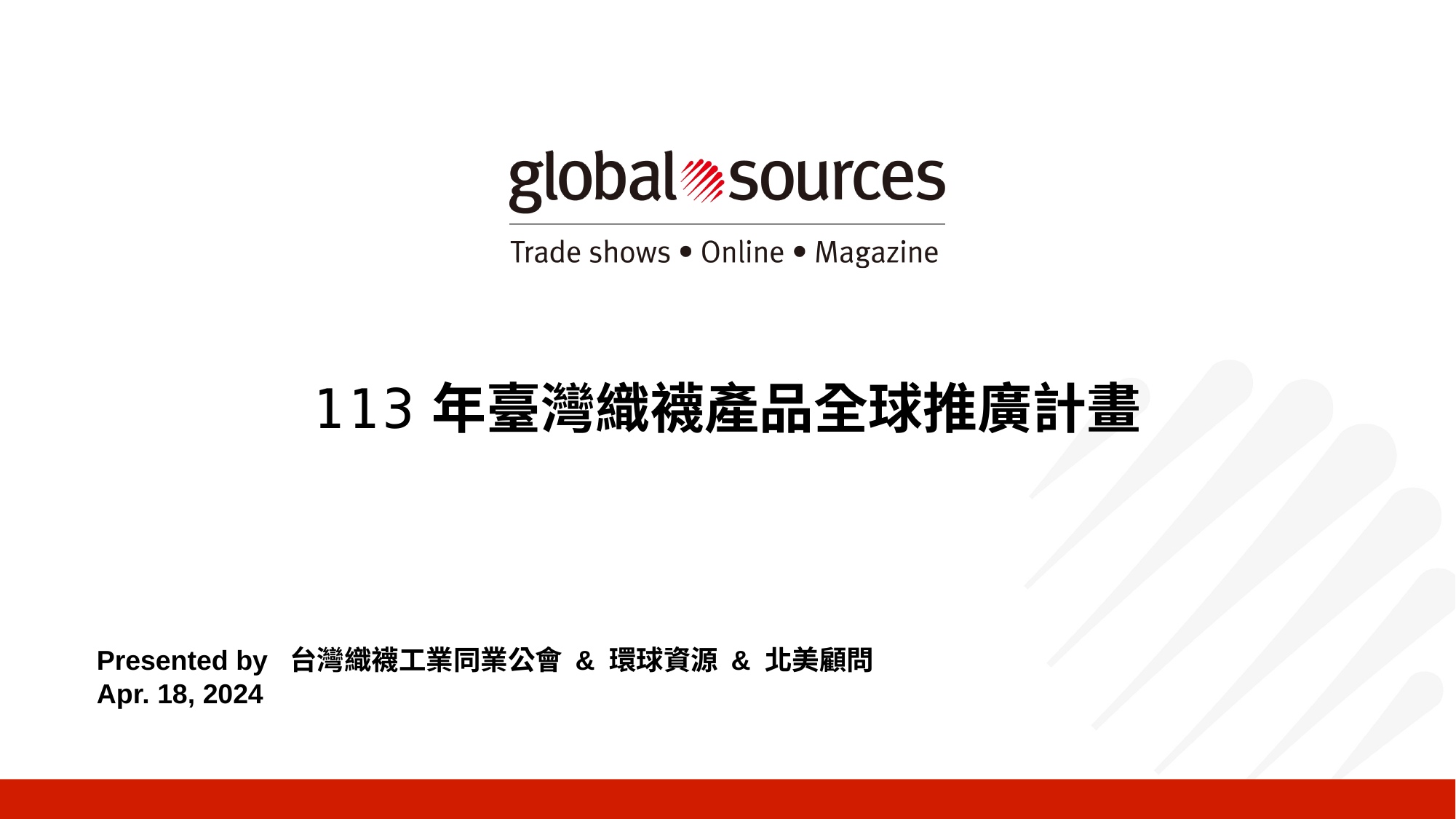

113年臺灣織襪產品全球推廣計畫
Presented by  台灣織襪工業同業公會 & 環球資源 & 北美顧問
Apr. 18, 2024